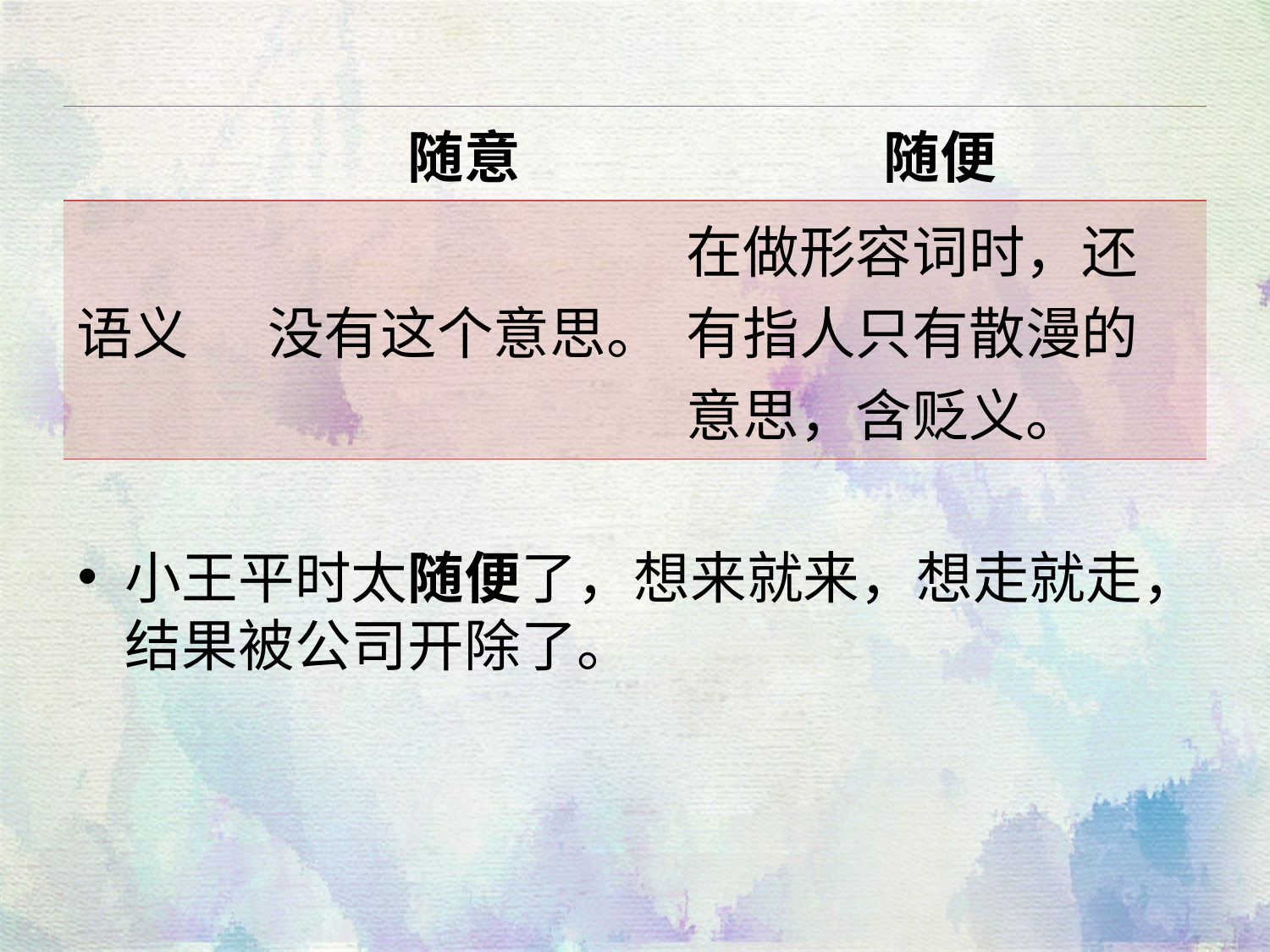

|  | 随意 | 随便 |
| --- | --- | --- |
| 语义 | 没有这个意思。 | 在做形容词时，还有指人只有散漫的意思，含贬义。 |
小王平时太随便了，想来就来，想走就走，结果被公司开除了。